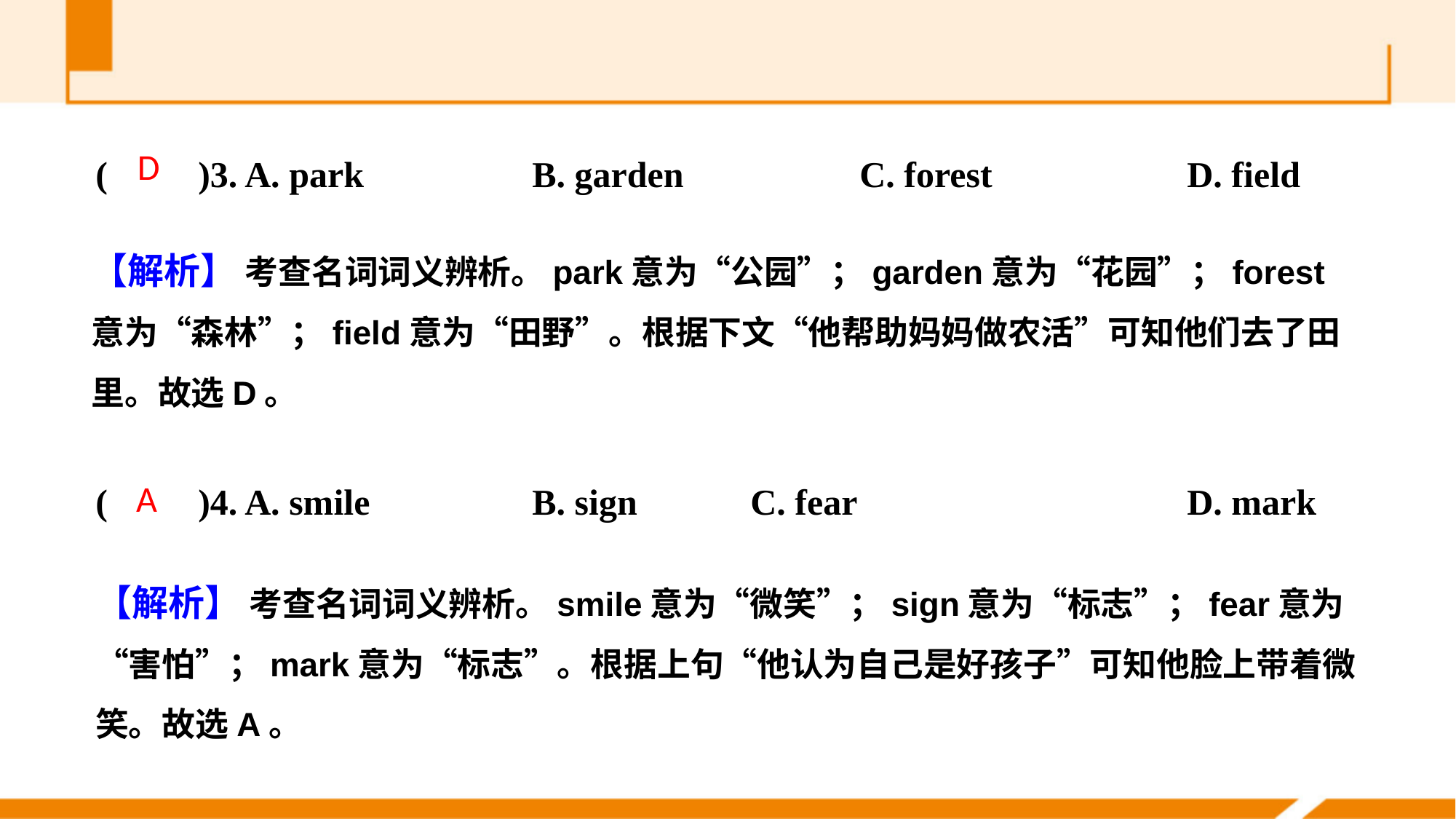

(　　)3. A. park  		B. garden		C. forest  		D. field

(　　)4. A. smile  		B. sign		C. fear  			D. mark
D
【解析】 考查名词词义辨析。park意为“公园”；garden意为“花园”；forest意为“森林”；field意为“田野”。根据下文“他帮助妈妈做农活”可知他们去了田里。故选D。
A
【解析】 考查名词词义辨析。smile意为“微笑”；sign意为“标志”；fear意为“害怕”；mark意为“标志”。根据上句“他认为自己是好孩子”可知他脸上带着微笑。故选A。